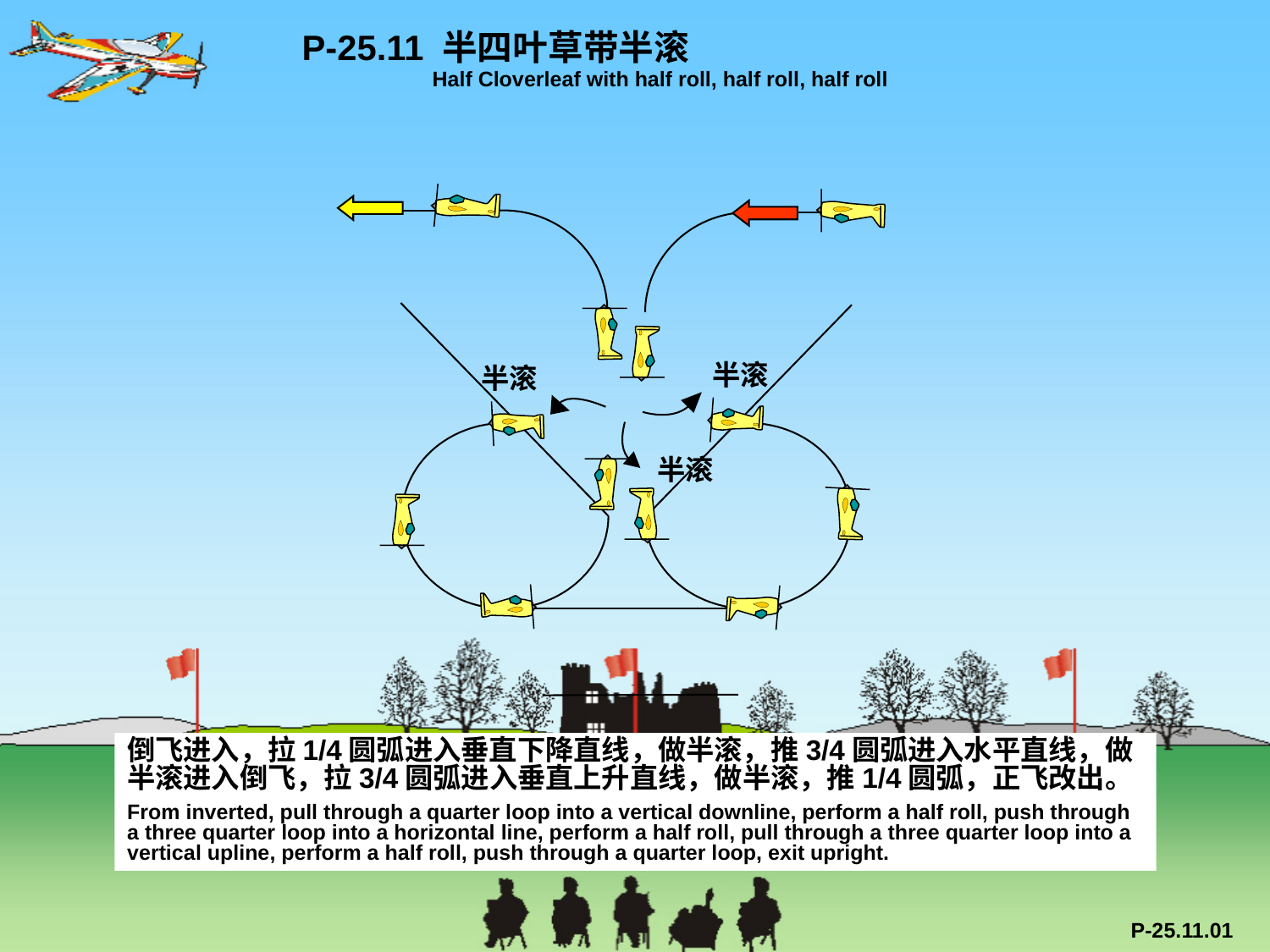

P-25.11 半四叶草带半滚
                      Half Cloverleaf with half roll, half roll, half roll

半滚
半滚

半滚

倒飞进入，拉1/4圆弧进入垂直下降直线，做半滚，推3/4圆弧进入水平直线，做半滚进入倒飞，拉3/4圆弧进入垂直上升直线，做半滚，推1/4圆弧，正飞改出。
From inverted, pull through a quarter loop into a vertical downline, perform a half roll, push through a three quarter loop into a horizontal line, perform a half roll, pull through a three quarter loop into a vertical upline, perform a half roll, push through a quarter loop, exit upright.
P-25.11.01